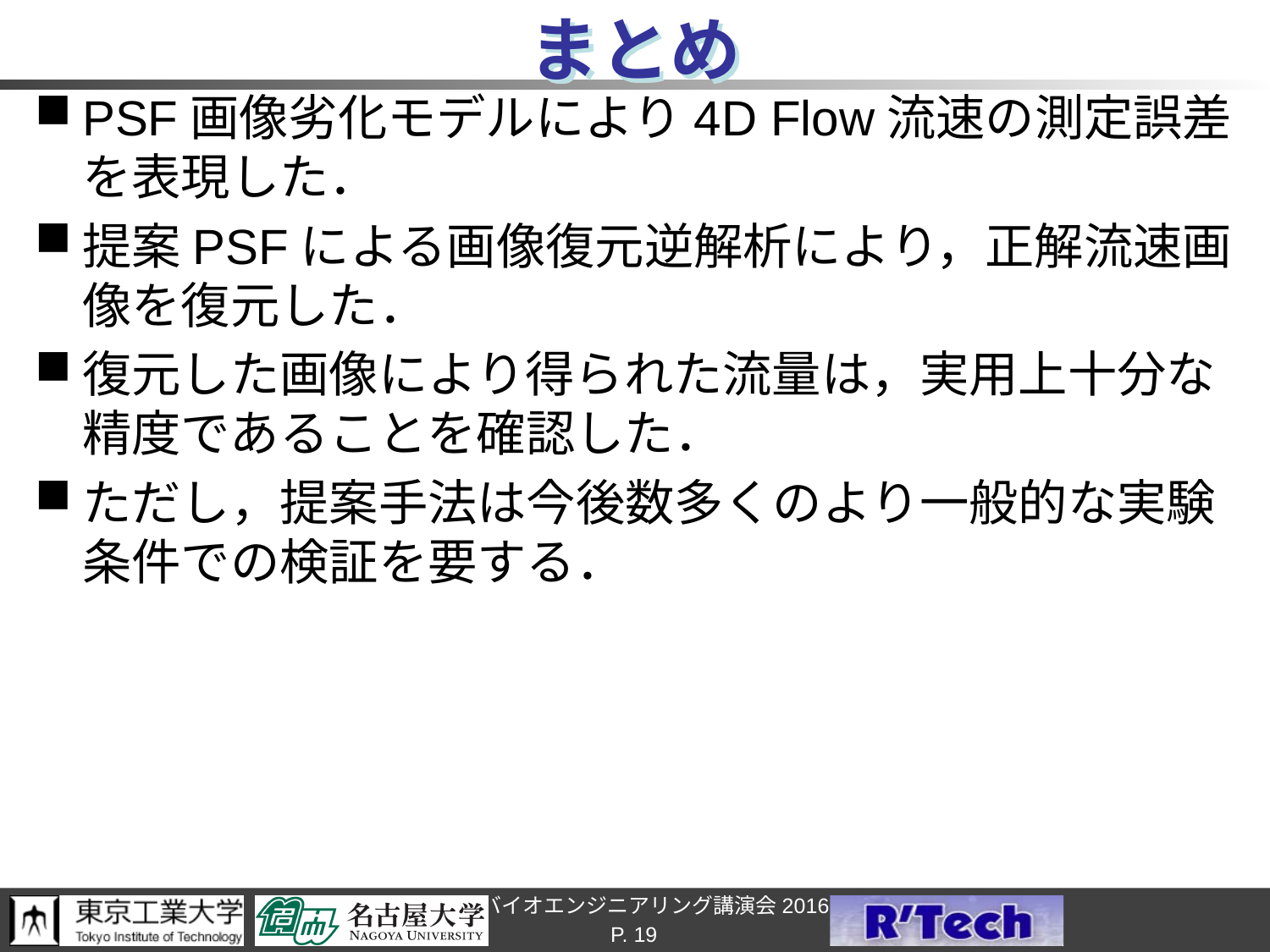

# まとめ
PSF画像劣化モデルにより4D Flow流速の測定誤差を表現した．
提案PSFによる画像復元逆解析により，正解流速画像を復元した．
復元した画像により得られた流量は，実用上十分な精度であることを確認した．
ただし，提案手法は今後数多くのより一般的な実験条件での検証を要する．
P. 19